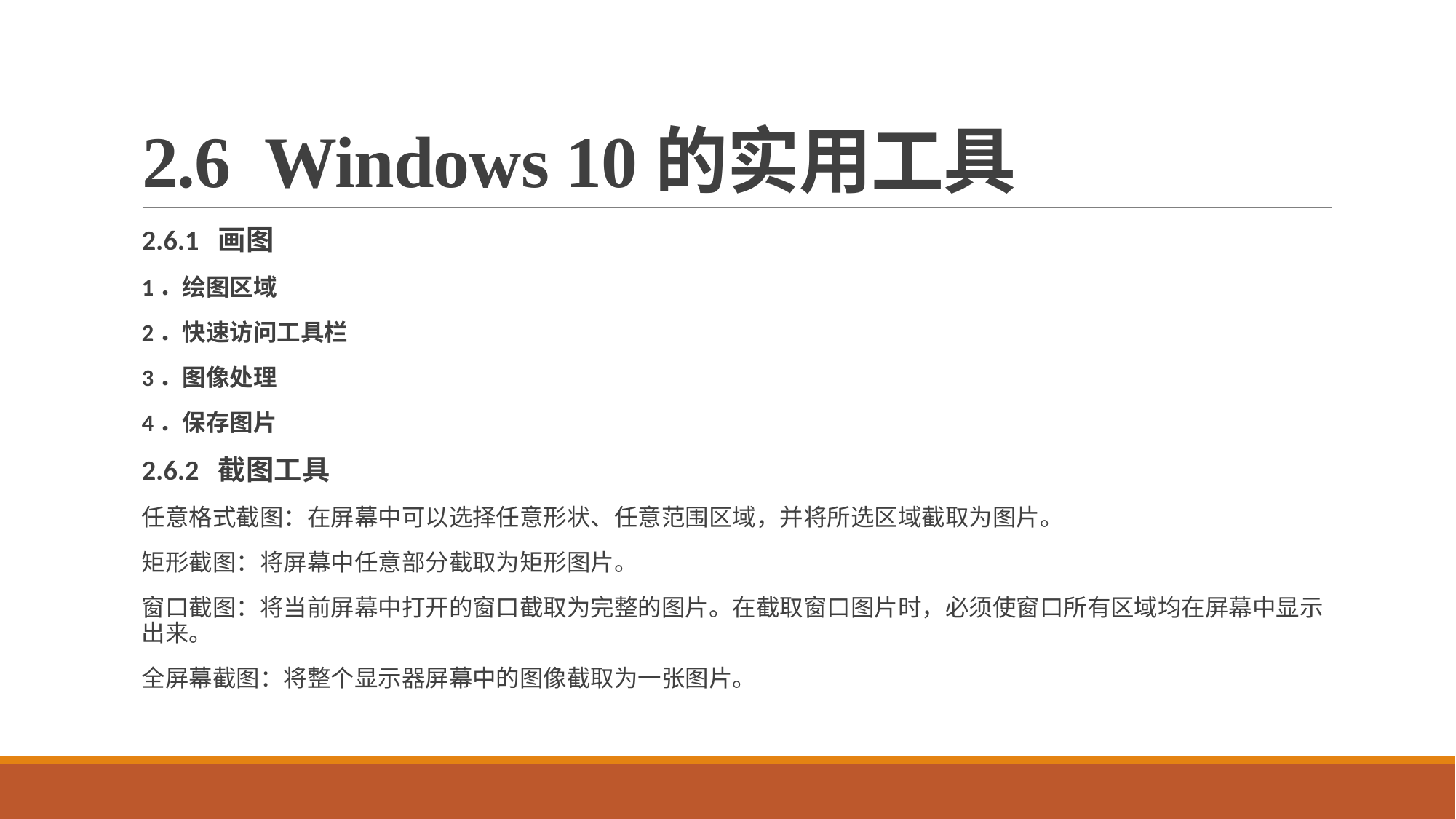

# 2.6  Windows 10的实用工具
2.6.1  画图
1．绘图区域
2．快速访问工具栏
3．图像处理
4．保存图片
2.6.2  截图工具
任意格式截图：在屏幕中可以选择任意形状、任意范围区域，并将所选区域截取为图片。
矩形截图：将屏幕中任意部分截取为矩形图片。
窗口截图：将当前屏幕中打开的窗口截取为完整的图片。在截取窗口图片时，必须使窗口所有区域均在屏幕中显示出来。
全屏幕截图：将整个显示器屏幕中的图像截取为一张图片。